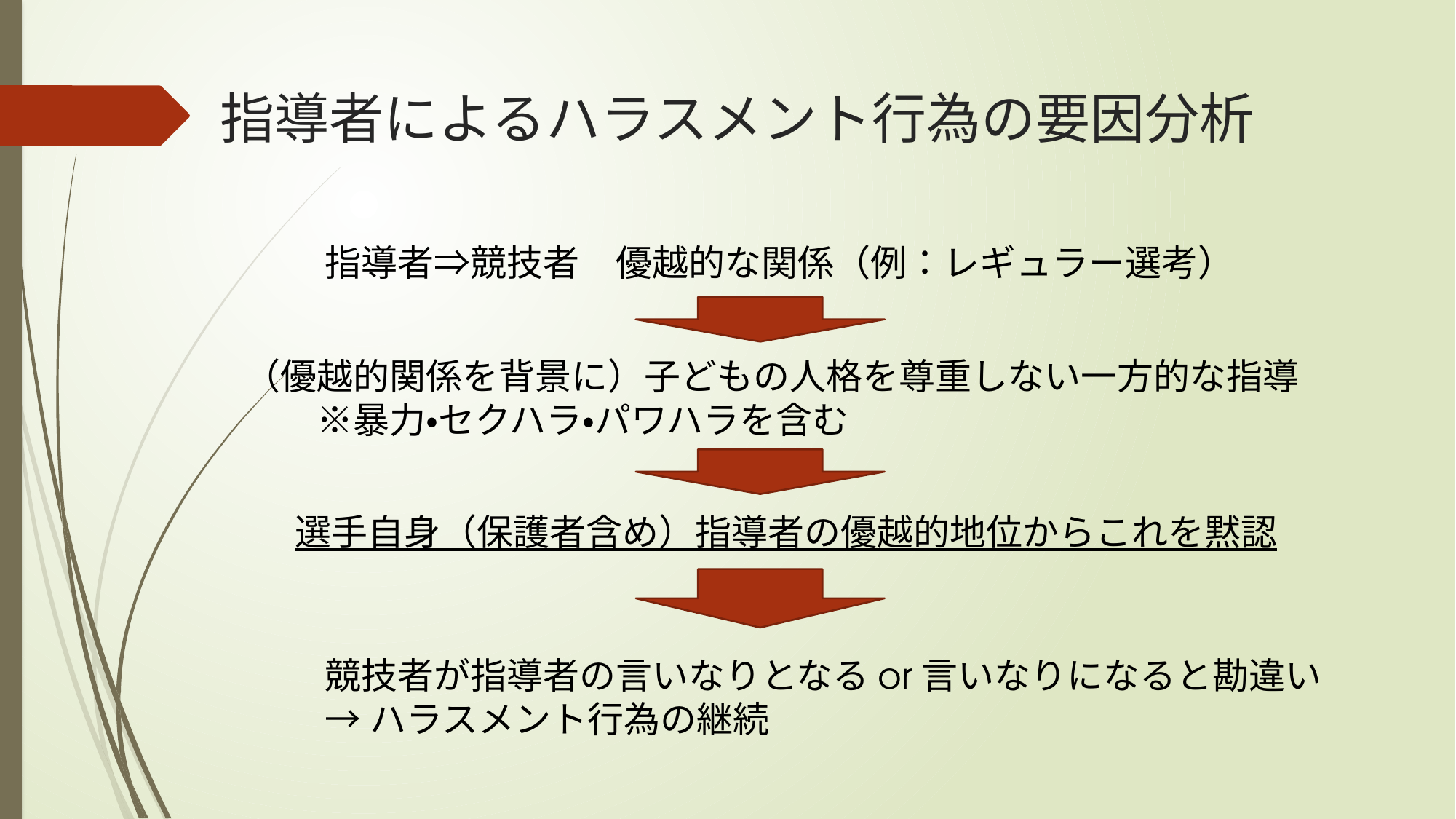

# 指導者によるハラスメント行為の要因分析
指導者⇒競技者　優越的な関係（例：レギュラー選考）

（優越的関係を背景に）子どもの人格を尊重しない一方的な指導
　　※暴力・セクハラ・パワハラを含む

選手自身（保護者含め）指導者の優越的地位からこれを黙認

競技者が指導者の言いなりとなるor言いなりになると勘違い
→ハラスメント行為の継続